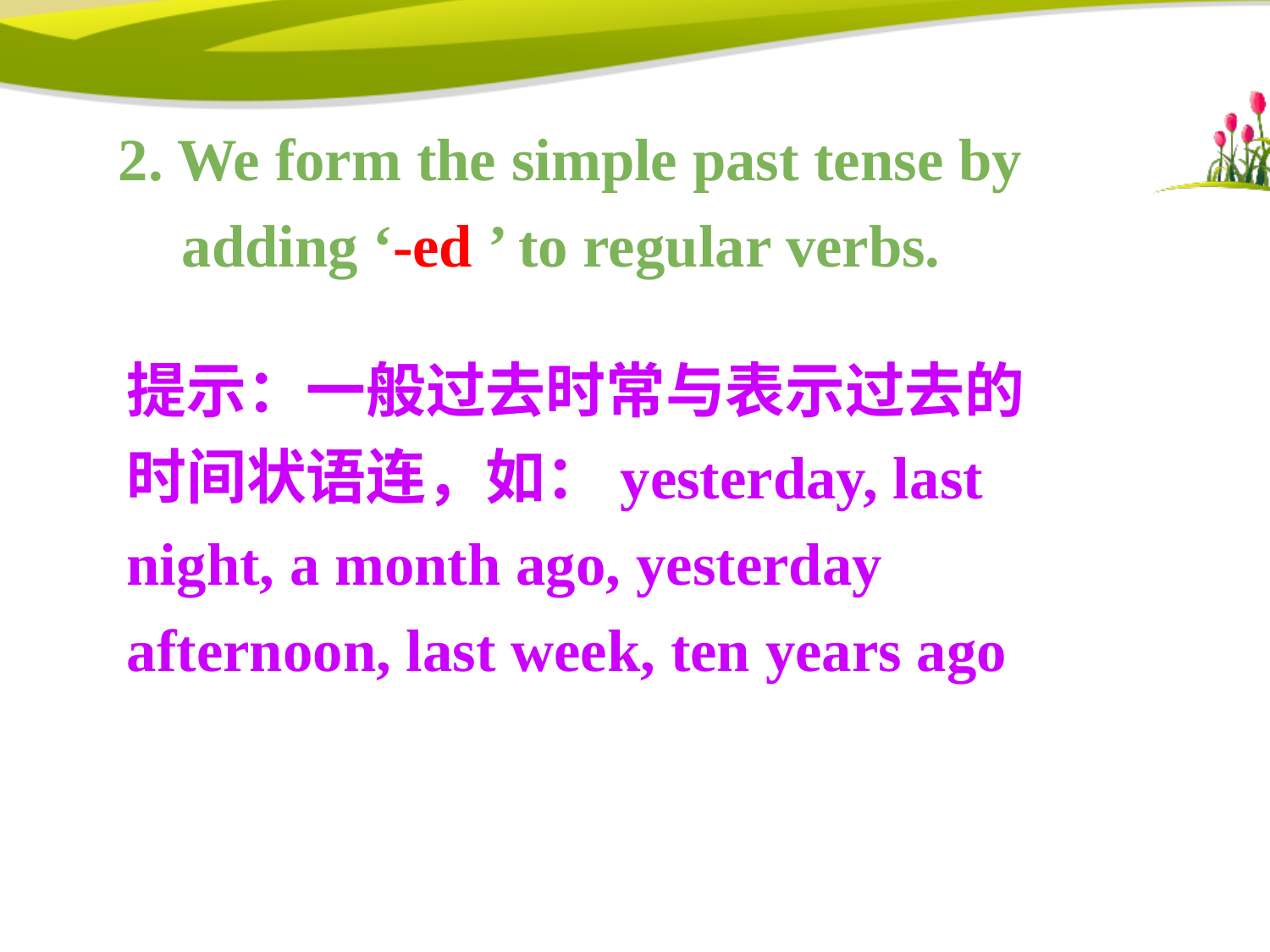

2. We form the simple past tense by adding ‘-ed ’ to regular verbs.
提示：一般过去时常与表示过去的
时间状语连，如：yesterday, last night, a month ago, yesterday afternoon, last week, ten years ago